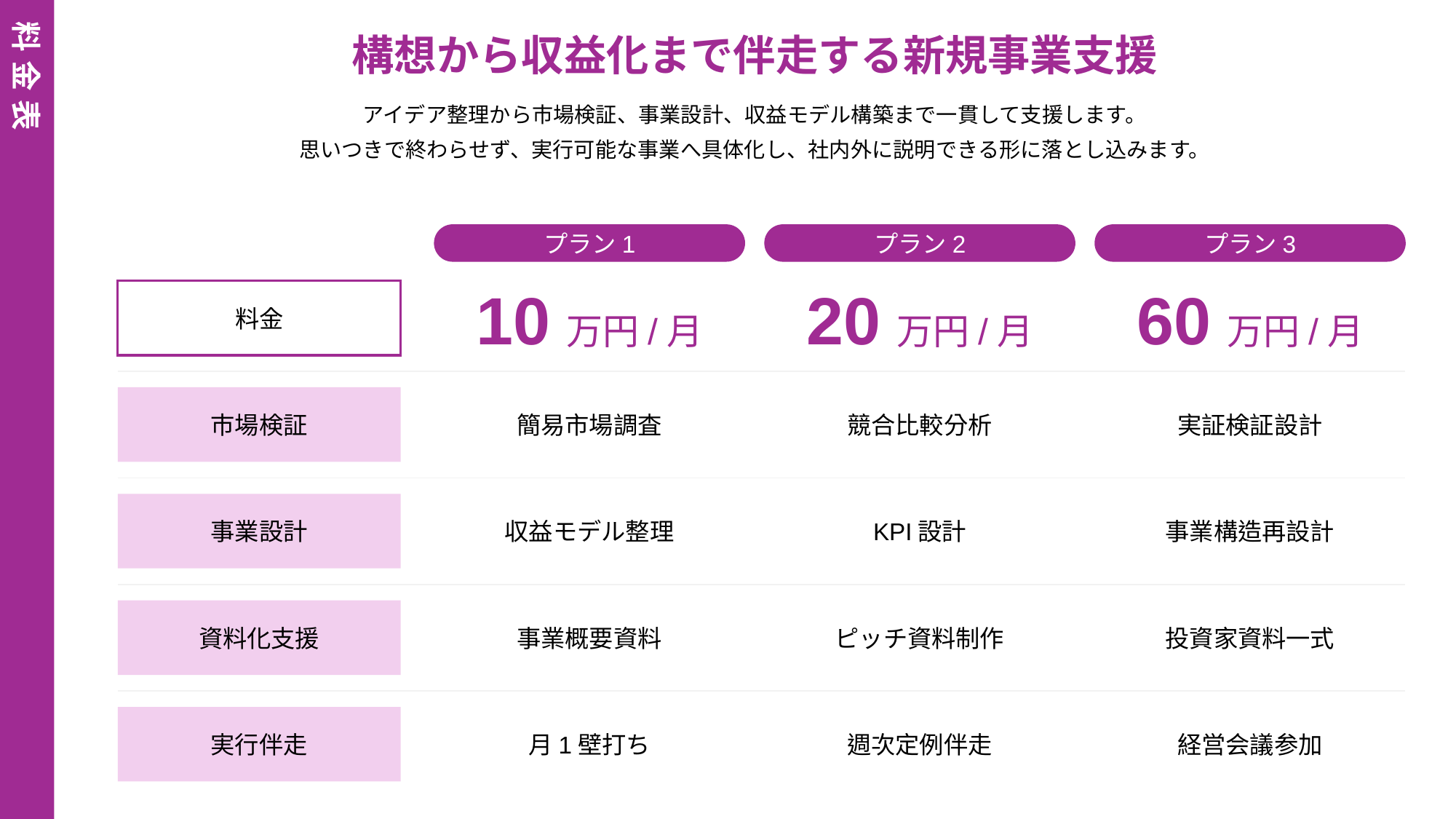

料金表
構想から収益化まで伴走する新規事業支援
アイデア整理から市場検証、事業設計、収益モデル構築まで一貫して支援します。
思いつきで終わらせず、実行可能な事業へ具体化し、社内外に説明できる形に落とし込みます。
プラン1
プラン2
プラン3
料金
10万円/月
20万円/月
60万円/月
市場検証
簡易市場調査
競合比較分析
実証検証設計
事業設計
収益モデル整理
KPI設計
事業構造再設計
資料化支援
事業概要資料
ピッチ資料制作
投資家資料一式
実行伴走
月1壁打ち
週次定例伴走
経営会議参加